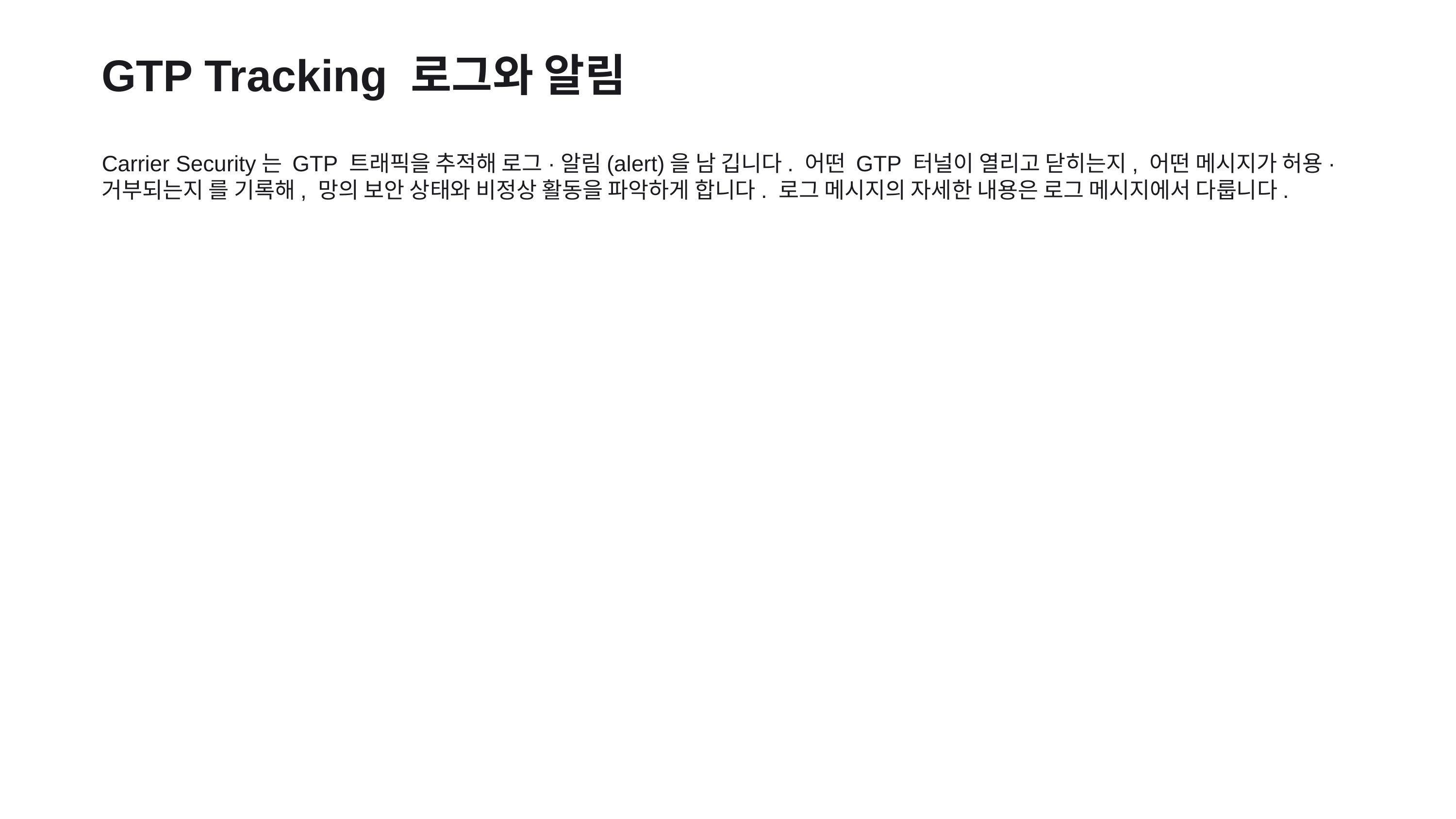

GTP Tracking 로그와 알림
Carrier Security는 GTP 트래픽을 추적해 로그·알림(alert)을 남 깁니다. 어떤 GTP 터널이 열리고 닫히는지, 어떤 메시지가 허용·거부되는지 를 기록해, 망의 보안 상태와 비정상 활동을 파악하게 합니다. 로그 메시지의 자세한 내용은 로그 메시지에서 다룹니다.